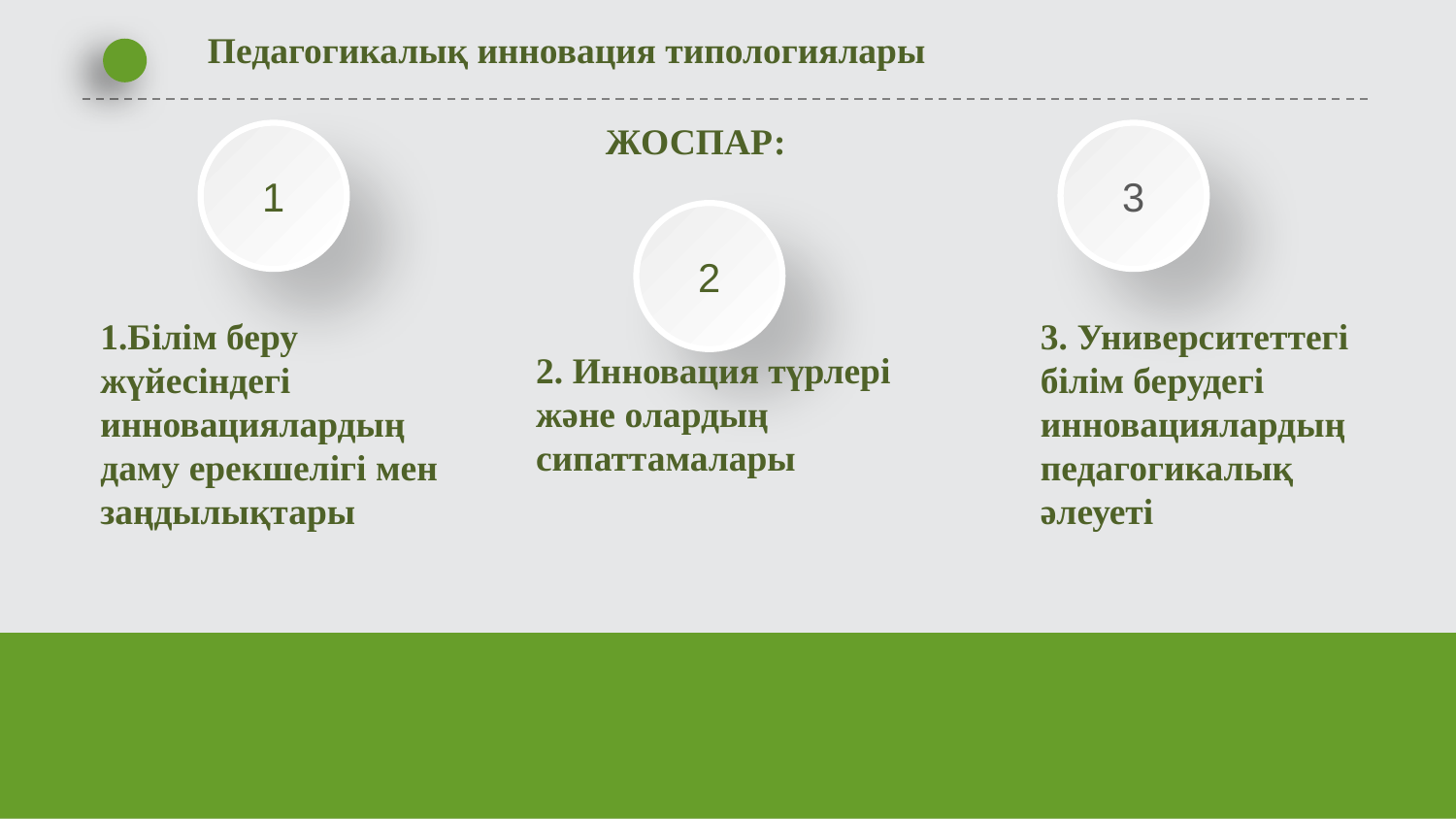

Педагогикалық инновация типологиялары

ЖОСПАР:
1
3
2
1.Білім беру жүйесіндегі инновациялардың даму ерекшелігі мен заңдылықтары

3. Университеттегі білім берудегі инновациялардың педагогикалық әлеуеті
2. Инновация түрлері және олардың сипаттамалары

延时符